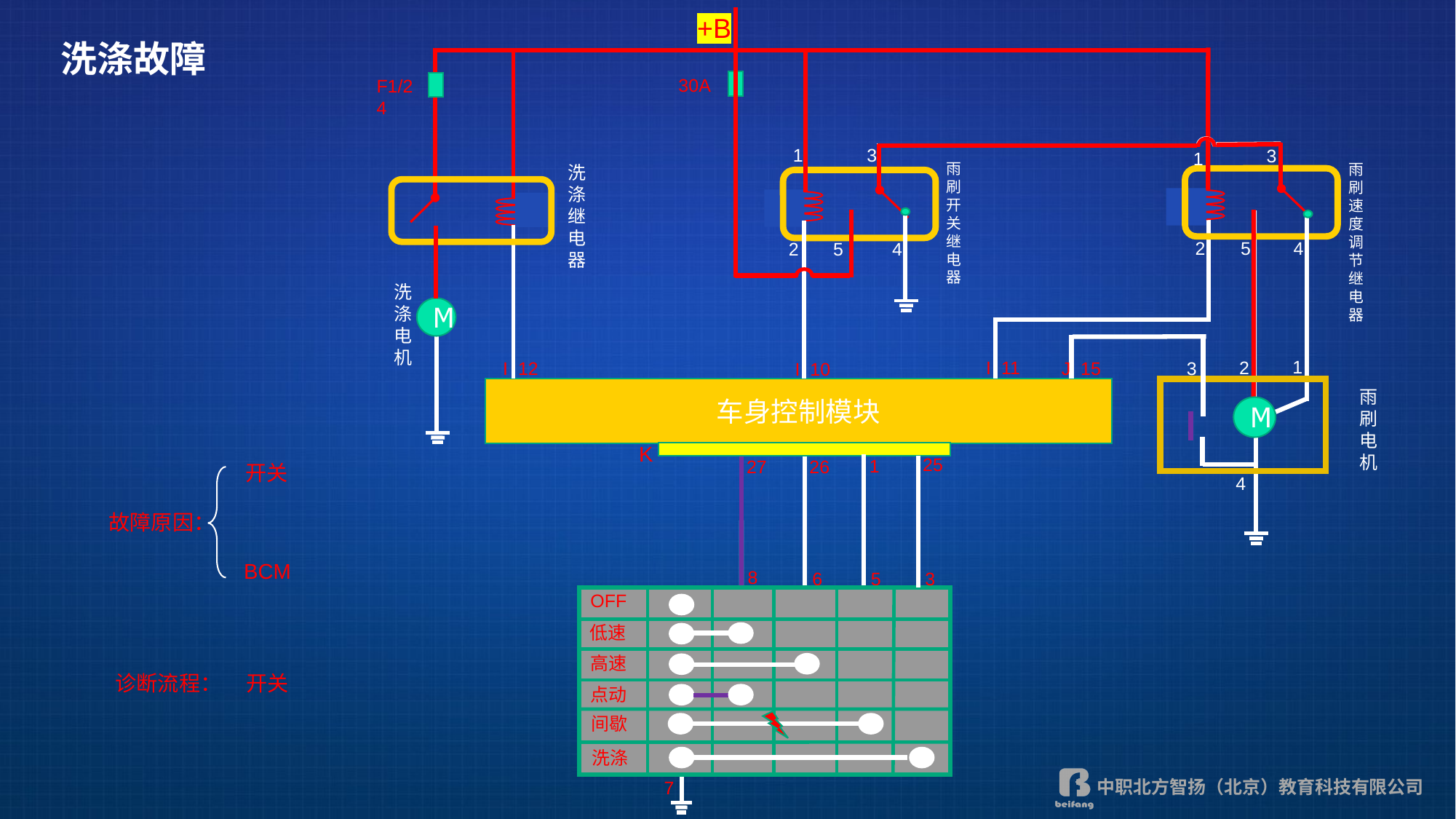

+B
洗涤故障
30A
F1/24

1
3
3
1
雨刷开关继电器
雨刷速度调节继电器
洗涤继电器

2
5
4
2
5
4

洗涤电机
M
 1
2
I  11
I  12
J  15
3
I  10
车身控制模块

雨刷电机
M
K

25
1
27
26
开关

4
故障原因：
BCM
8
6
5
3
OFF

低速

高速

诊断流程：
开关
点动

间歇

洗涤

7